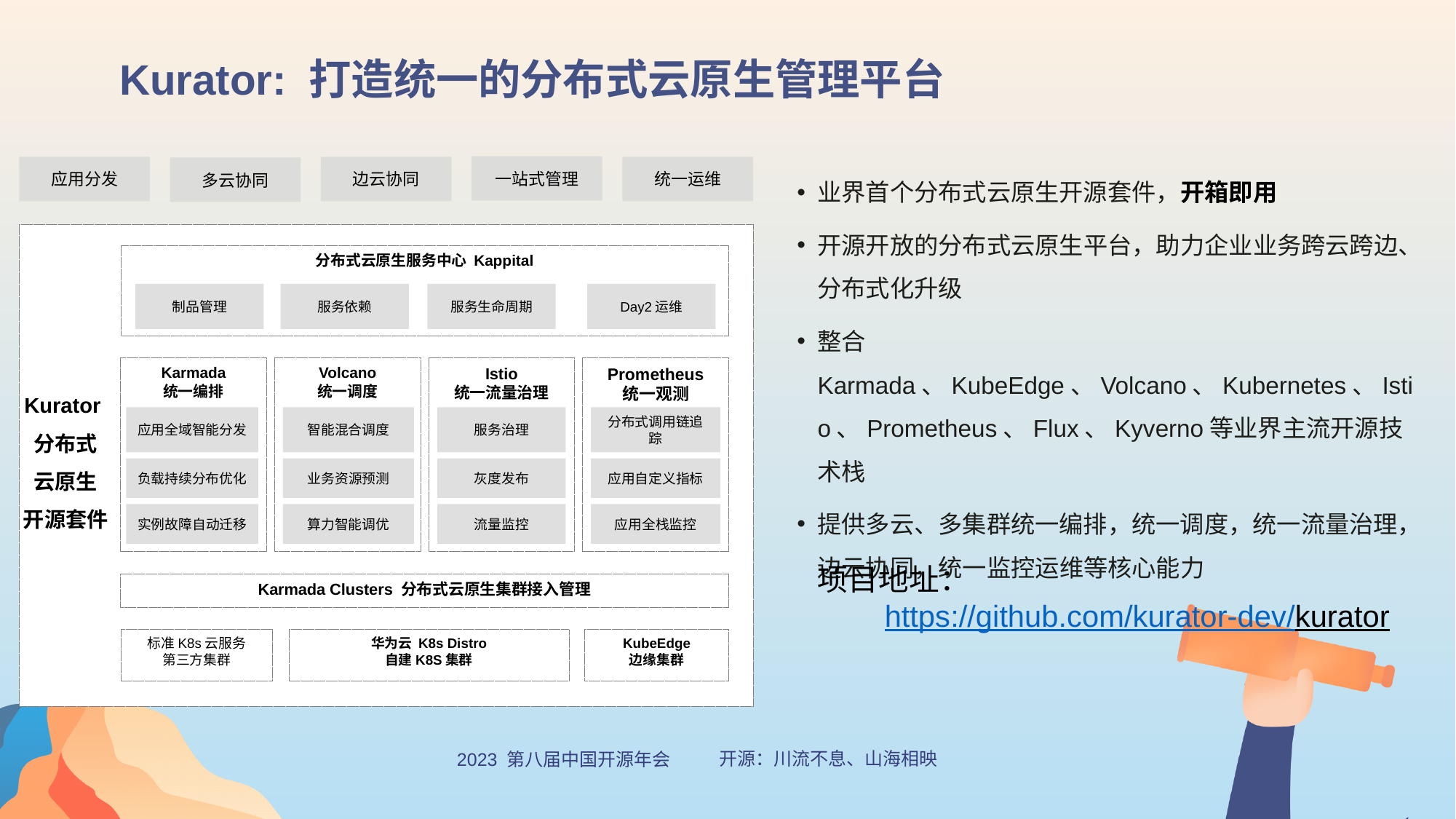

Kurator: 打造统一的分布式云原生管理平台
一站式管理
统一运维
应用分发
边云协同
多云协同

分布式云原生服务中心 Kappital
制品管理
服务依赖
服务生命周期
Day2运维
Istio
统一流量治理
服务治理
灰度发布
流量监控
Karmada
统一编排
应用全域智能分发
负载持续分布优化
实例故障自动迁移
Volcano
统一调度
智能混合调度
业务资源预测
算力智能调优
Prometheus
统一观测
分布式调用链追踪
应用自定义指标
应用全栈监控
Kurator
分布式
云原生
开源套件
Karmada Clusters 分布式云原生集群接入管理
标准K8s云服务
第三方集群
华为云 K8s Distro
自建K8S集群
KubeEdge
边缘集群
业界首个分布式云原生开源套件，开箱即用
开源开放的分布式云原生平台，助力企业业务跨云跨边、分布式化升级
整合Karmada、KubeEdge、Volcano、Kubernetes、Istio、Prometheus、Flux、Kyverno等业界主流开源技术栈
提供多云、多集群统一编排，统一调度，统一流量治理，边云协同，统一监控运维等核心能力

项目地址：
        https://github.com/kurator-dev/kurator